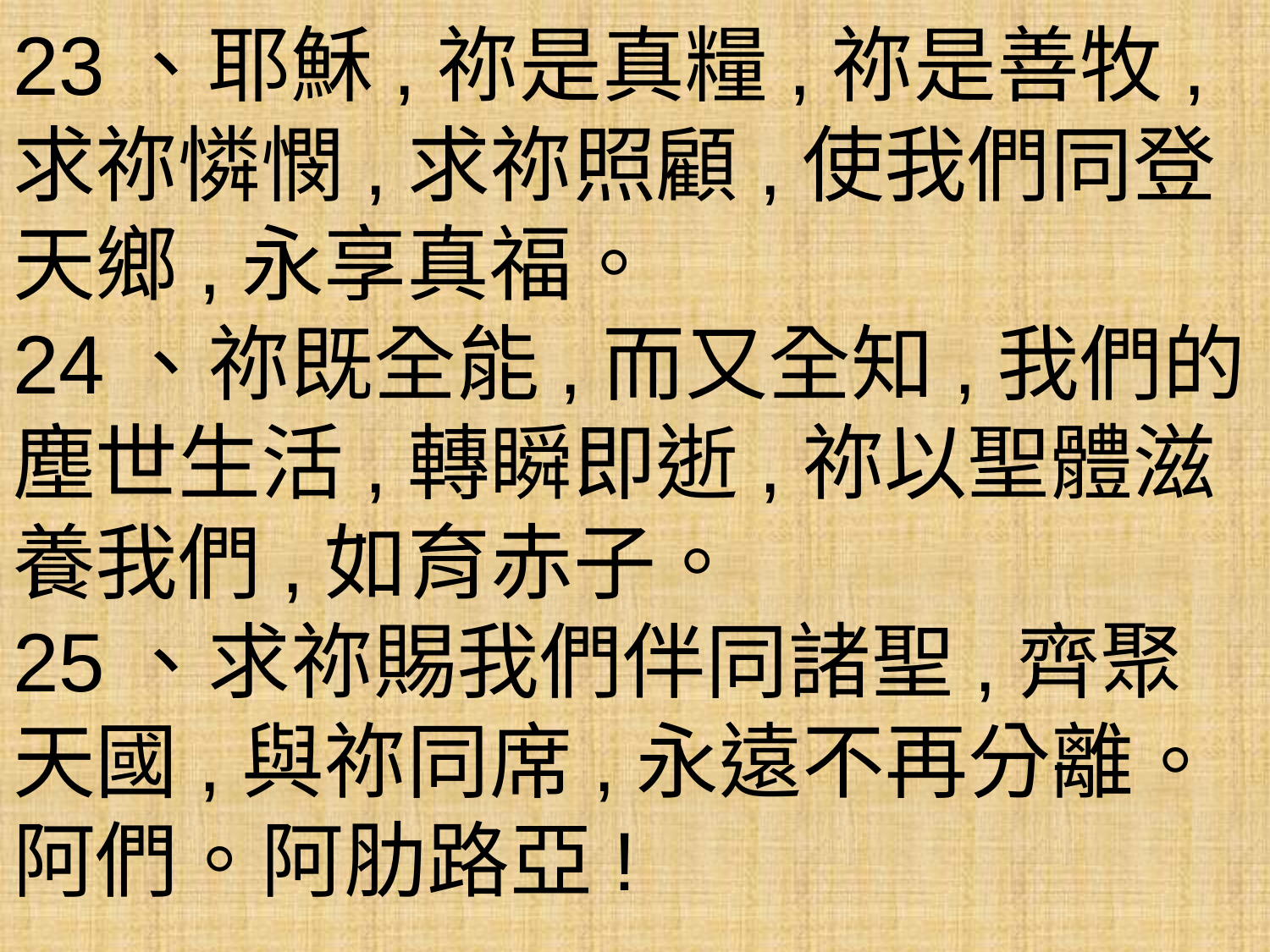

23、耶穌,祢是真糧,祢是善牧,求祢憐憫,求祢照顧,使我們同登天鄉,永享真福。
24、祢既全能,而又全知,我們的塵世生活,轉瞬即逝,祢以聖體滋養我們,如育赤子。
25、求祢賜我們伴同諸聖,齊聚天國,與祢同席,永遠不再分離。阿們。阿肋路亞!